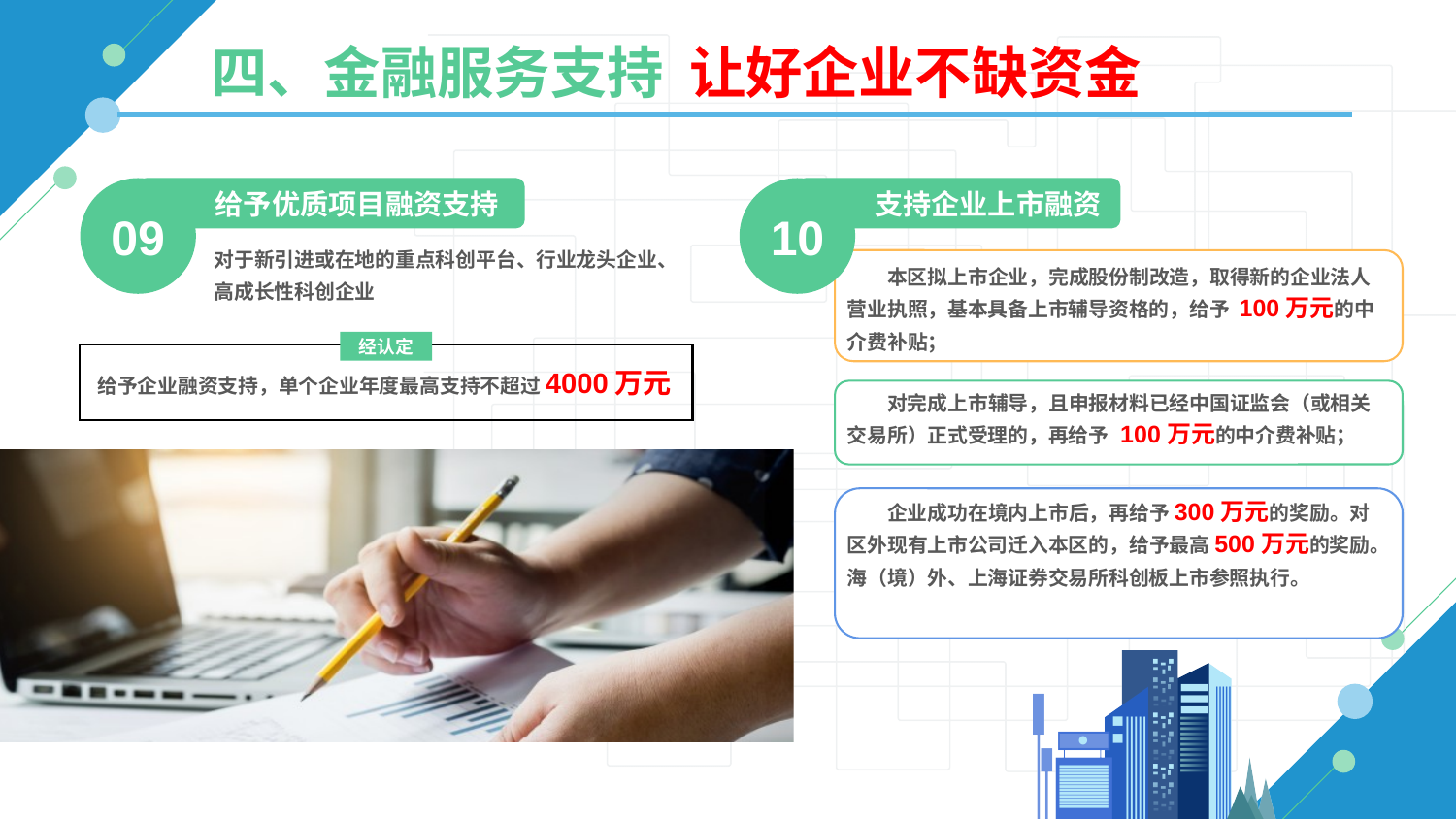

四、金融服务支持  让好企业不缺资金
09

10

支持企业上市融资
给予优质项目融资支持
对于新引进或在地的重点科创平台、行业龙头企业、高成长性科创企业
本区拟上市企业，完成股份制改造，取得新的企业法人营业执照，基本具备上市辅导资格的，给予 100万元的中介费补贴；

经认定

给予企业融资支持，单个企业年度最高支持不超过4000万元
对完成上市辅导，且申报材料已经中国证监会（或相关交易所）正式受理的，再给予 100万元的中介费补贴；

企业成功在境内上市后，再给予300万元的奖励。对区外现有上市公司迁入本区的，给予最高500万元的奖励。海（境）外、上海证券交易所科创板上市参照执行。